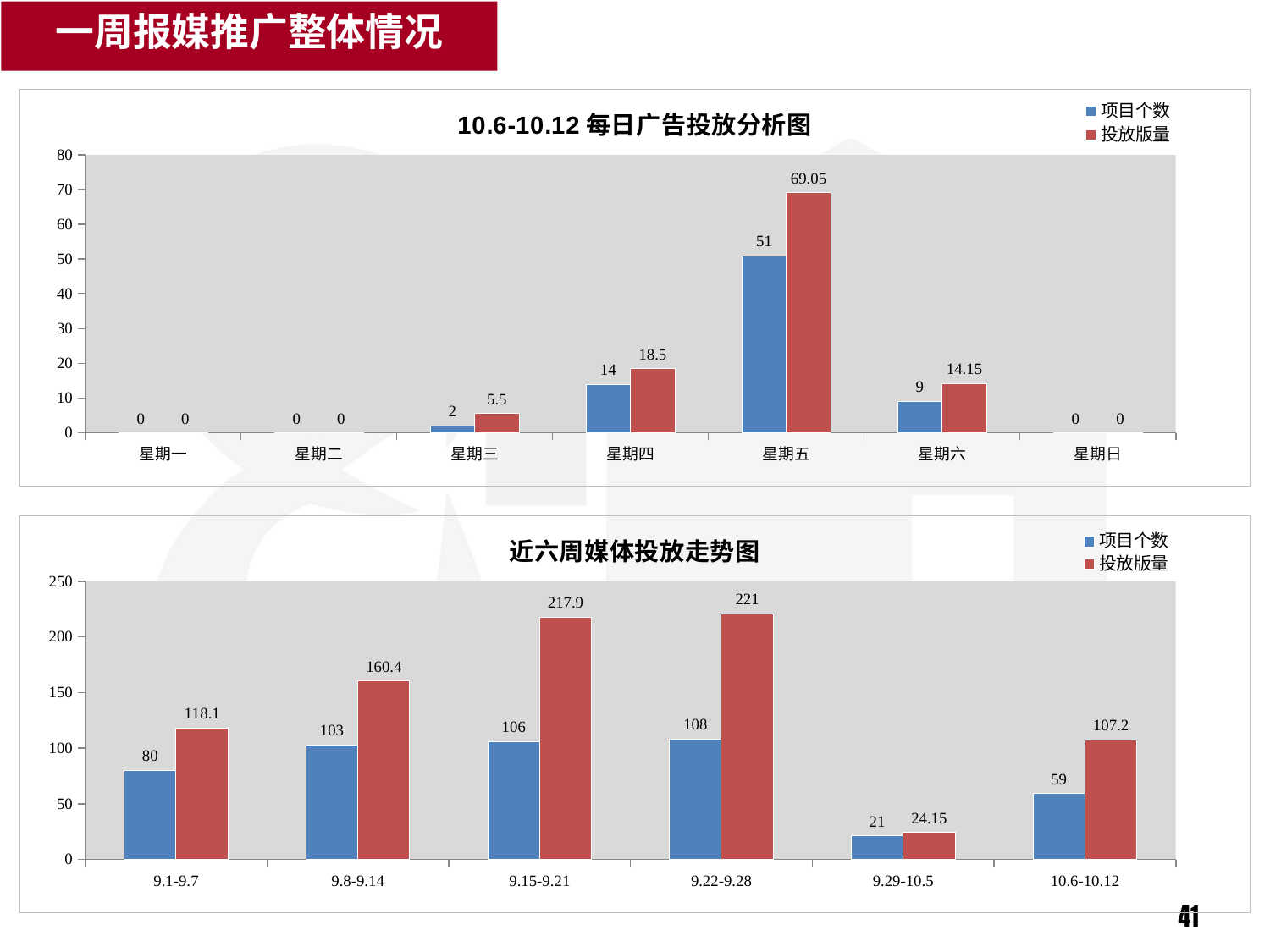

一周报媒推广整体情况

### Chart

| Category | 项目个数 | 投放版量 |
|---|---|---|
| 星期一 | 0.0 | 0.0 |
| 星期二 | 0.0 | 0.0 |
| 星期三 | 2.0 | 5.5 |
| 星期四 | 14.0 | 18.5 |
| 星期五 | 51.0 | 69.05 |
| 星期六 | 9.0 | 14.15 |
| 星期日 | 0.0 | 0.0 |

### Chart

| Category | 项目个数 | 投放版量 |
|---|---|---|
| 9.1-9.7 | 80.0 | 118.1 |
| 9.8-9.14 | 103.0 | 160.4 |
| 9.15-9.21 | 106.0 | 217.9 |
| 9.22-9.28 | 108.0 | 221.0 |
| 9.29-10.5 | 21.0 | 24.15000000000003 |
| 10.6-10.12 | 59.0 | 107.19999999999999 |
41